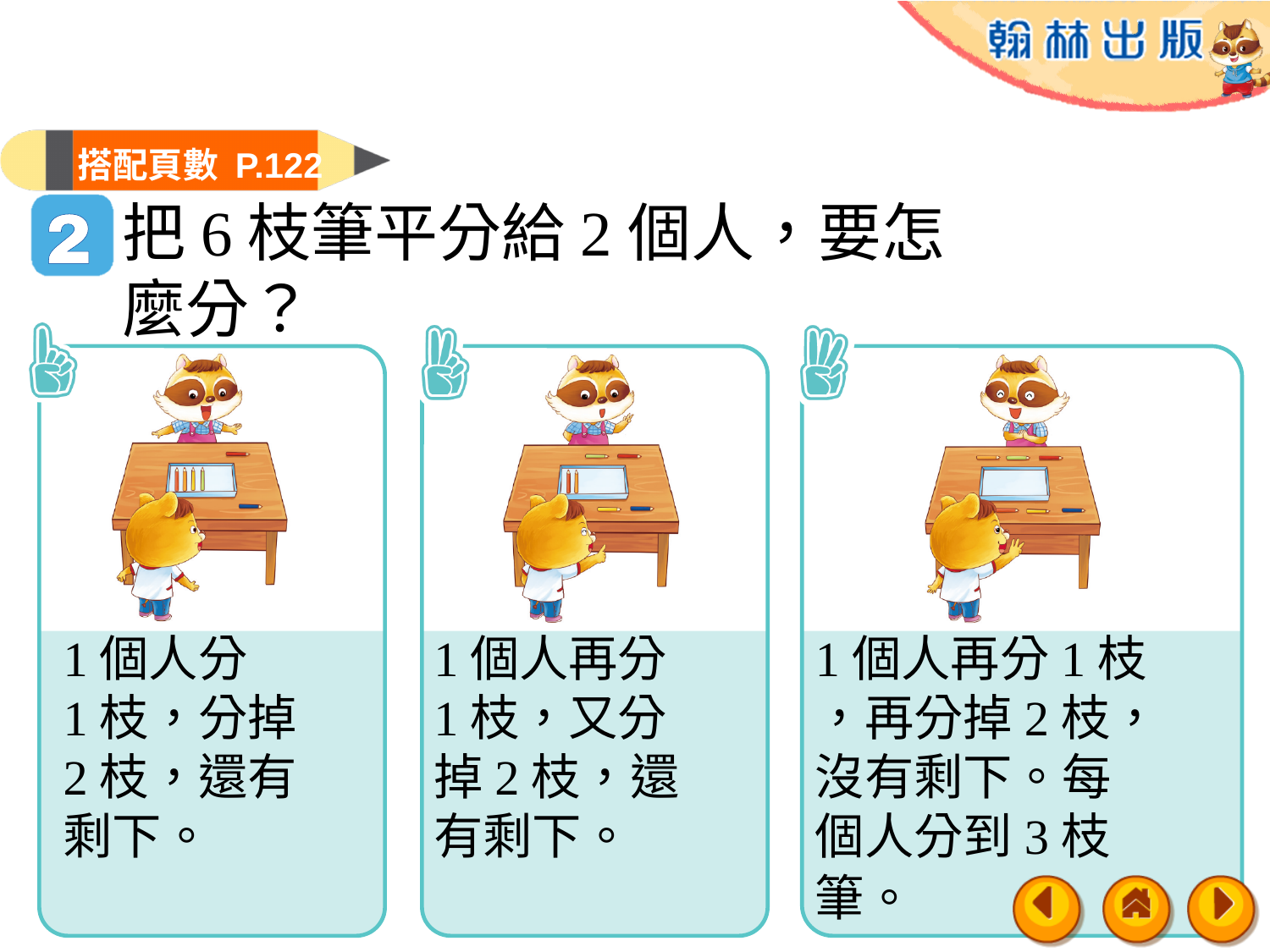

搭配頁數 P.122
把6枝筆平分給2個人，要怎
麼分？
2
1個人分
1枝，分掉
2枝，還有
剩下。
1個人再分
1枝，又分
掉2枝，還
有剩下。
1個人再分1枝
，再分掉2枝，
沒有剩下。每
個人分到3枝
筆。